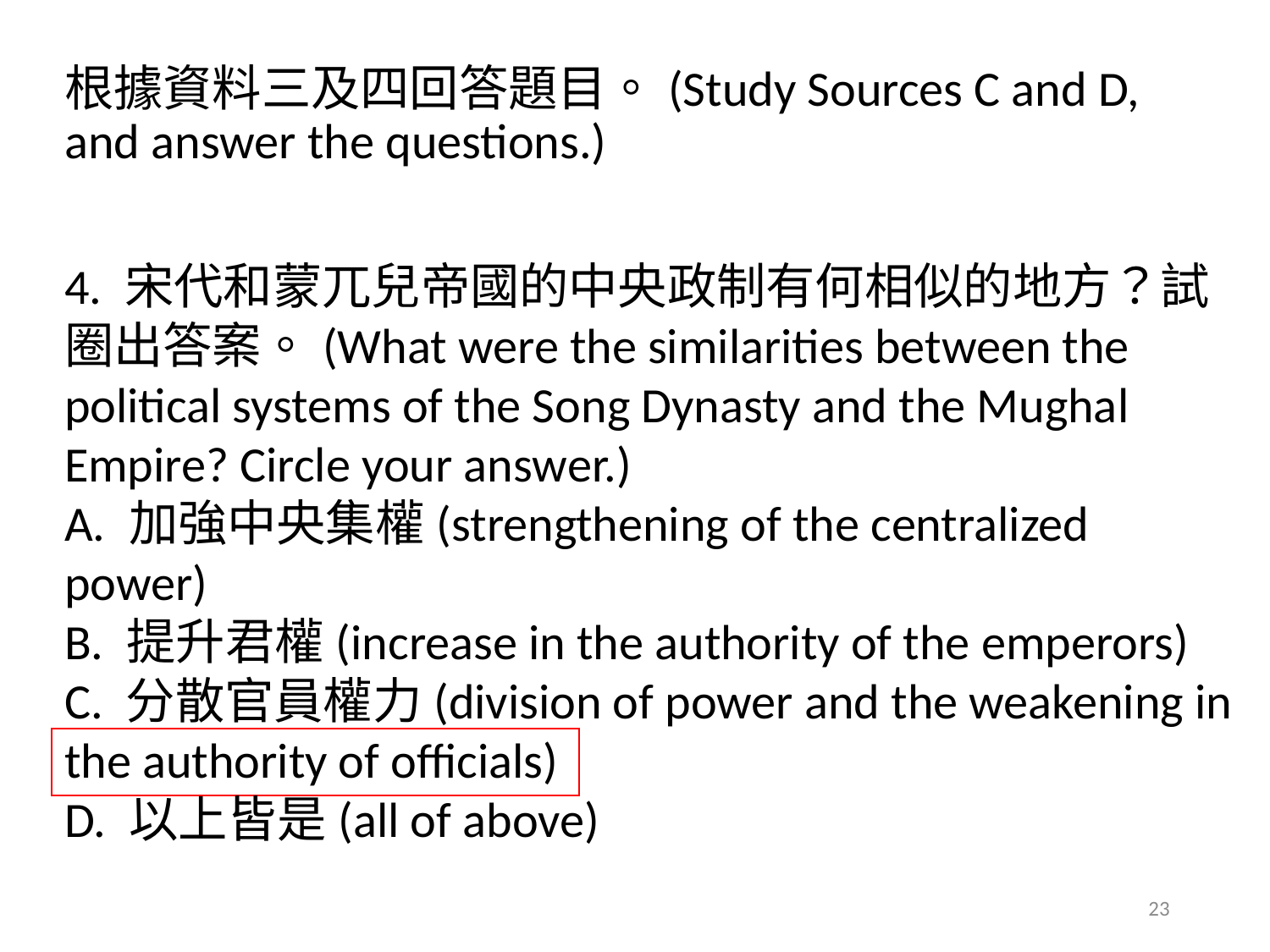

根據資料三及四回答題目。(Study Sources C and D, and answer the questions.)

4. 宋代和蒙兀兒帝國的中央政制有何相似的地方？試圈出答案。(What were the similarities between the political systems of the Song Dynasty and the Mughal Empire? Circle your answer.)
A. 加強中央集權(strengthening of the centralized power)
B. 提升君權(increase in the authority of the emperors)
C. 分散官員權力(division of power and the weakening in the authority of officials)
D. 以上皆是(all of above)

23